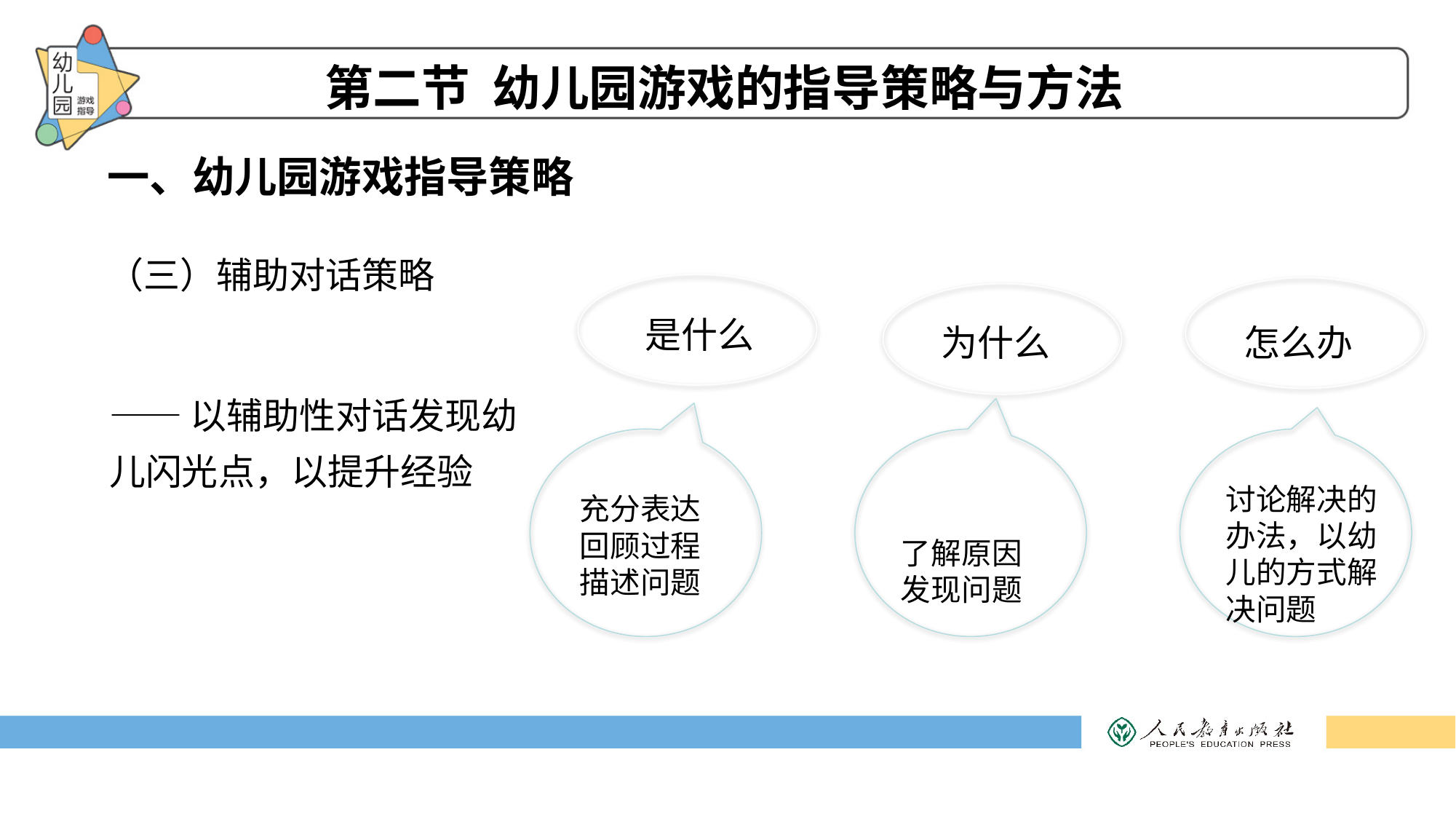

第二节  幼儿园游戏的指导策略与方法
一、幼儿园游戏指导策略

（三）辅助对话策略

是什么
为什么
怎么办
——以辅助性对话发现幼儿闪光点，以提升经验

讨论解决的办法，以幼儿的方式解决问题

充分表达
回顾过程
描述问题

了解原因
发现问题